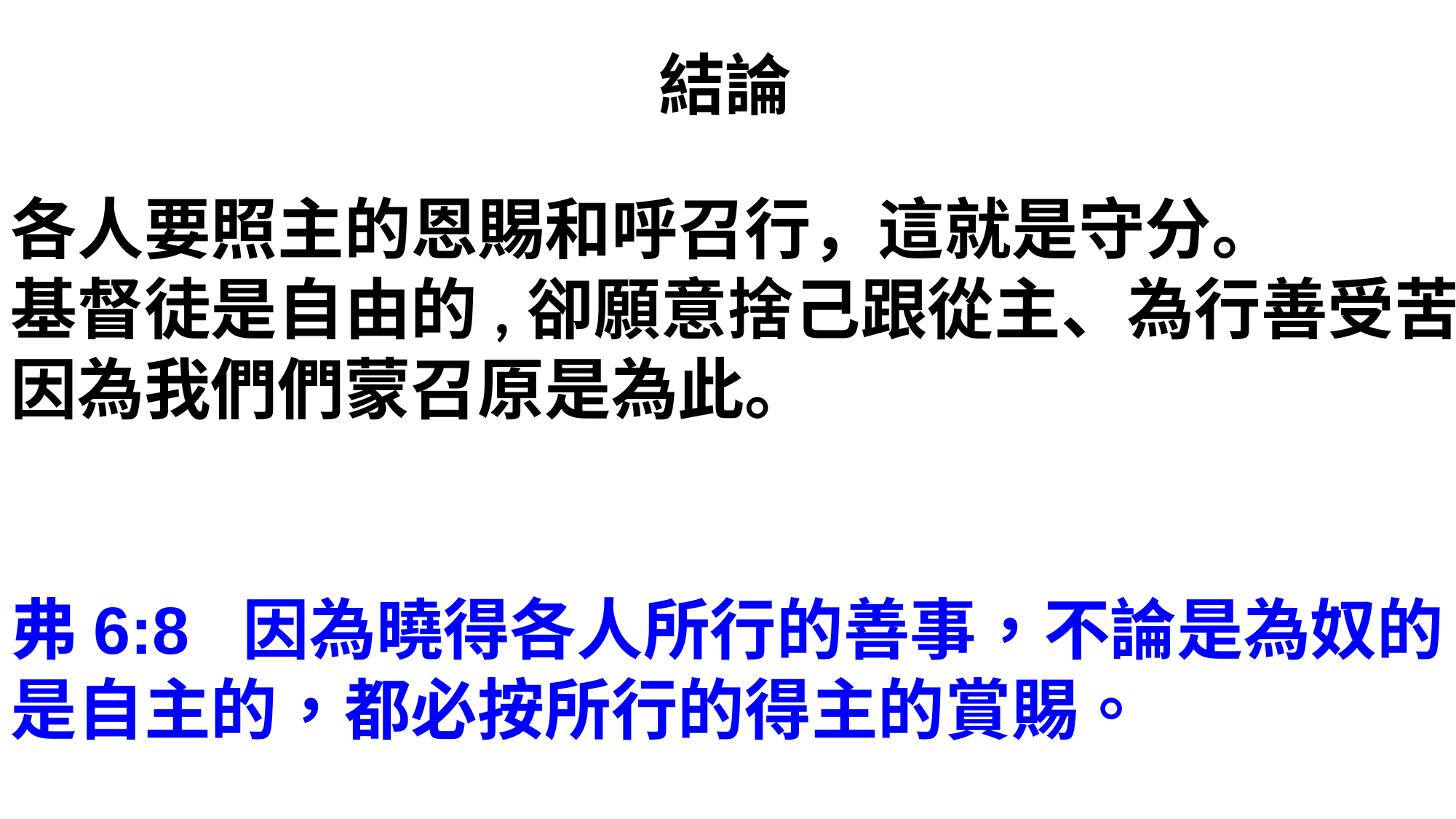

結論
各人要照主的恩賜和呼召行，這就是守分。
基督徒是自由的,卻願意捨己跟從主、為行善受苦
因為我們們蒙召原是為此。

弗6:8  因為曉得各人所行的善事，不論是為奴的，是自主的，都必按所行的得主的賞賜。